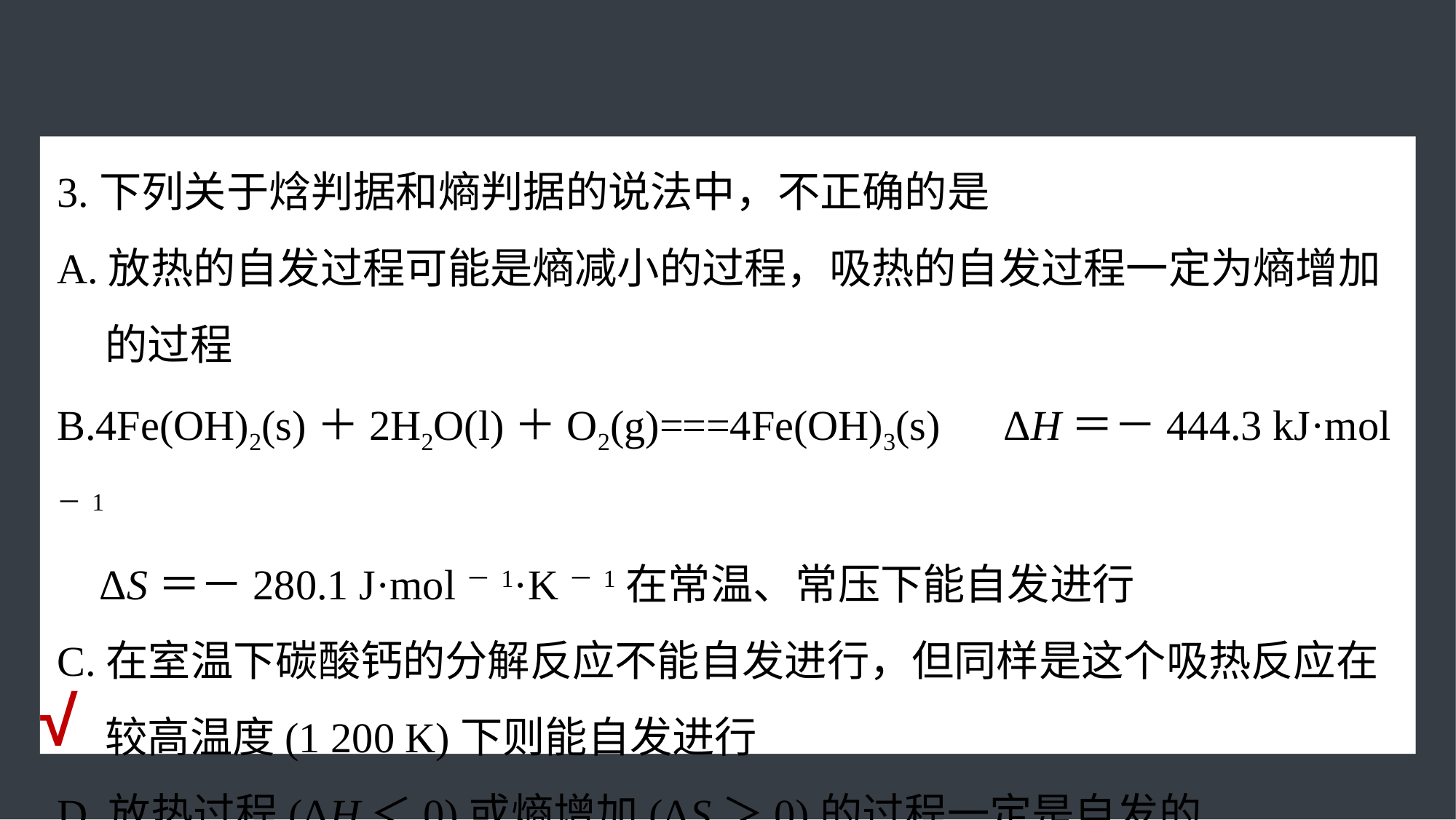

3.下列关于焓判据和熵判据的说法中，不正确的是
A.放热的自发过程可能是熵减小的过程，吸热的自发过程一定为熵增加
    的过程
B.4Fe(OH)2(s)＋2H2O(l)＋O2(g)===4Fe(OH)3(s)　ΔH＝－444.3 kJ·mol－1
    ΔS＝－280.1 J·mol－1·K－1在常温、常压下能自发进行
C.在室温下碳酸钙的分解反应不能自发进行，但同样是这个吸热反应在
    较高温度(1 200 K)下则能自发进行
D.放热过程(ΔH＜0)或熵增加(ΔS＞0)的过程一定是自发的
√